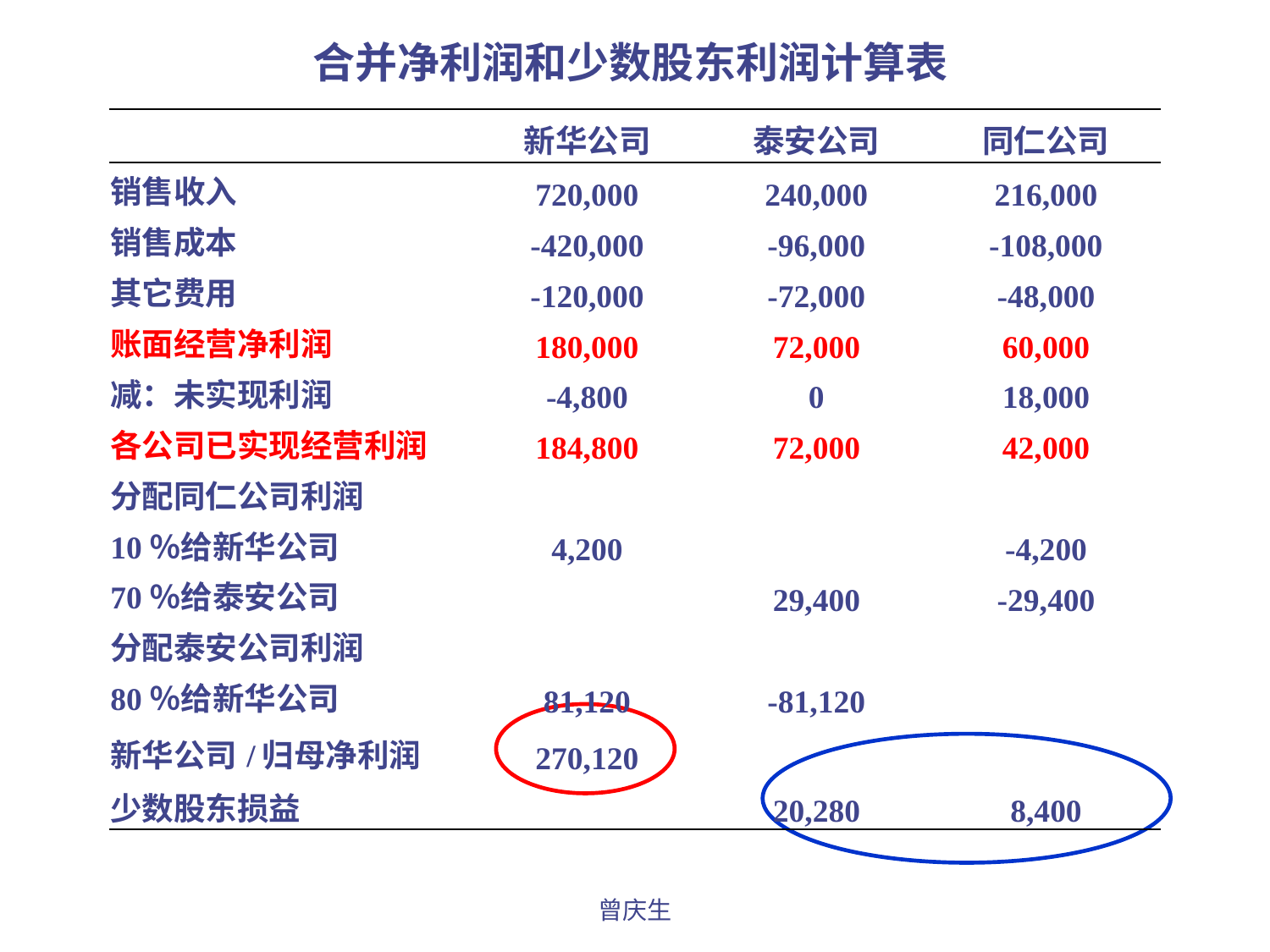

合并净利润和少数股东利润计算表
|  | 新华公司 | 泰安公司 | 同仁公司 |
| --- | --- | --- | --- |
| 销售收入 | 720,000 | 240,000 | 216,000 |
| 销售成本 | -420,000 | -96,000 | -108,000 |
| 其它费用 | -120,000 | -72,000 | -48,000 |
| 账面经营净利润 | 180,000 | 72,000 | 60,000 |
| 减：未实现利润 | -4,800 | 0 | 18,000 |
| 各公司已实现经营利润 | 184,800 | 72,000 | 42,000 |
| 分配同仁公司利润 |  |  |  |
| 10％给新华公司 | 4,200 |  | -4,200 |
| 70％给泰安公司 |  | 29,400 | -29,400 |
| 分配泰安公司利润 |  |  |  |
| 80％给新华公司 | 81,120 | -81,120 |  |
| 新华公司/归母净利润 | 270,120 |  |  |
| 少数股东损益 |  | 20,280 | 8,400 |

曾庆生